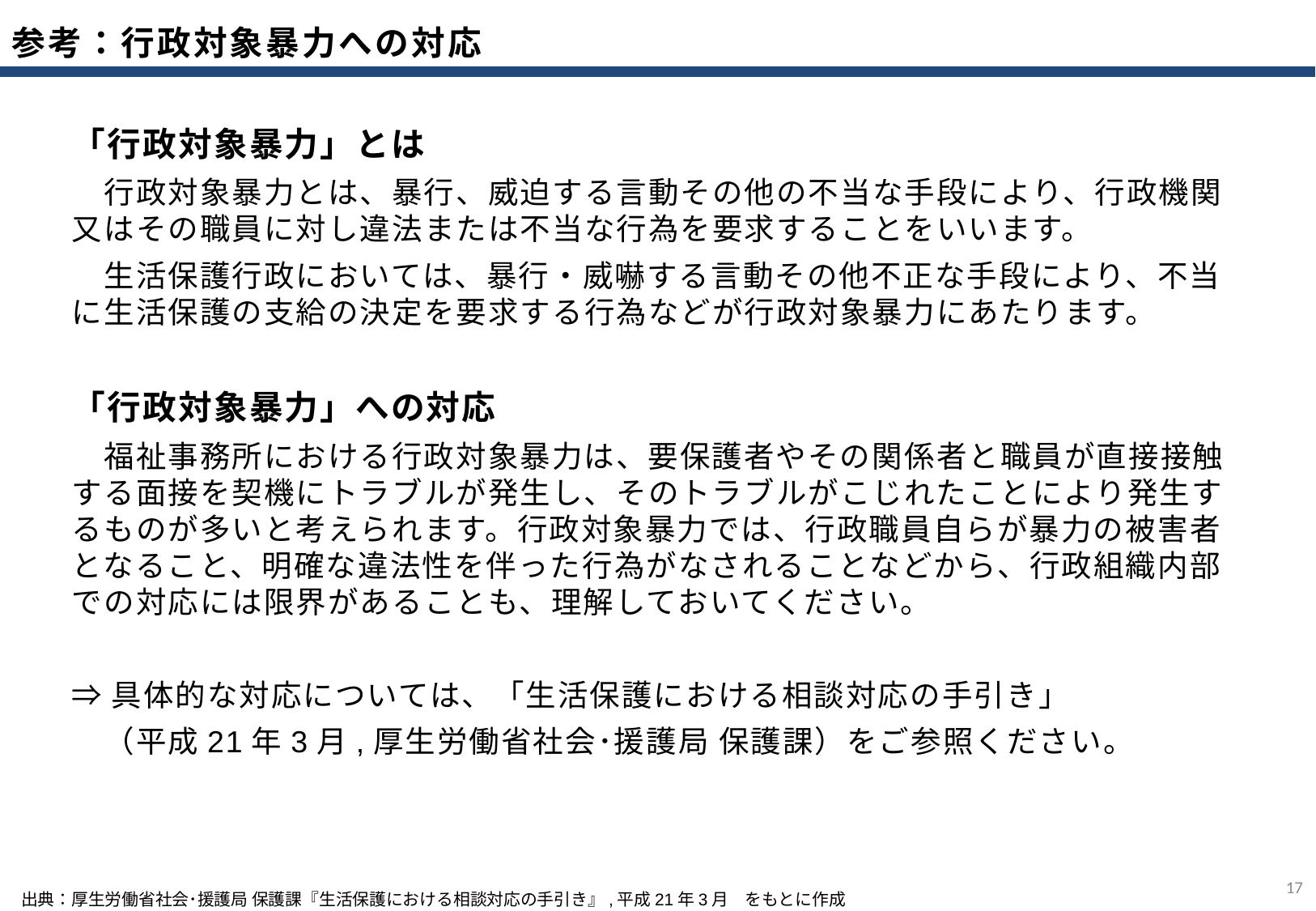

参考：行政対象暴力への対応
「行政対象暴力」とは
　行政対象暴力とは、暴行、威迫する言動その他の不当な手段により、行政機関又はその職員に対し違法または不当な行為を要求することをいいます。
　生活保護行政においては、暴行・威嚇する言動その他不正な手段により、不当に生活保護の支給の決定を要求する行為などが行政対象暴力にあたります。

「行政対象暴力」への対応
　福祉事務所における行政対象暴力は、要保護者やその関係者と職員が直接接触する面接を契機にトラブルが発生し、そのトラブルがこじれたことにより発生するものが多いと考えられます。行政対象暴力では、行政職員自らが暴力の被害者となること、明確な違法性を伴った行為がなされることなどから、行政組織内部での対応には限界があることも、理解しておいてください。

⇒具体的な対応については、「生活保護における相談対応の手引き」
　（平成21年3月,厚生労働省社会･援護局 保護課）をご参照ください。
17
出典：厚生労働省社会･援護局 保護課『生活保護における相談対応の手引き』,平成21年3月　をもとに作成